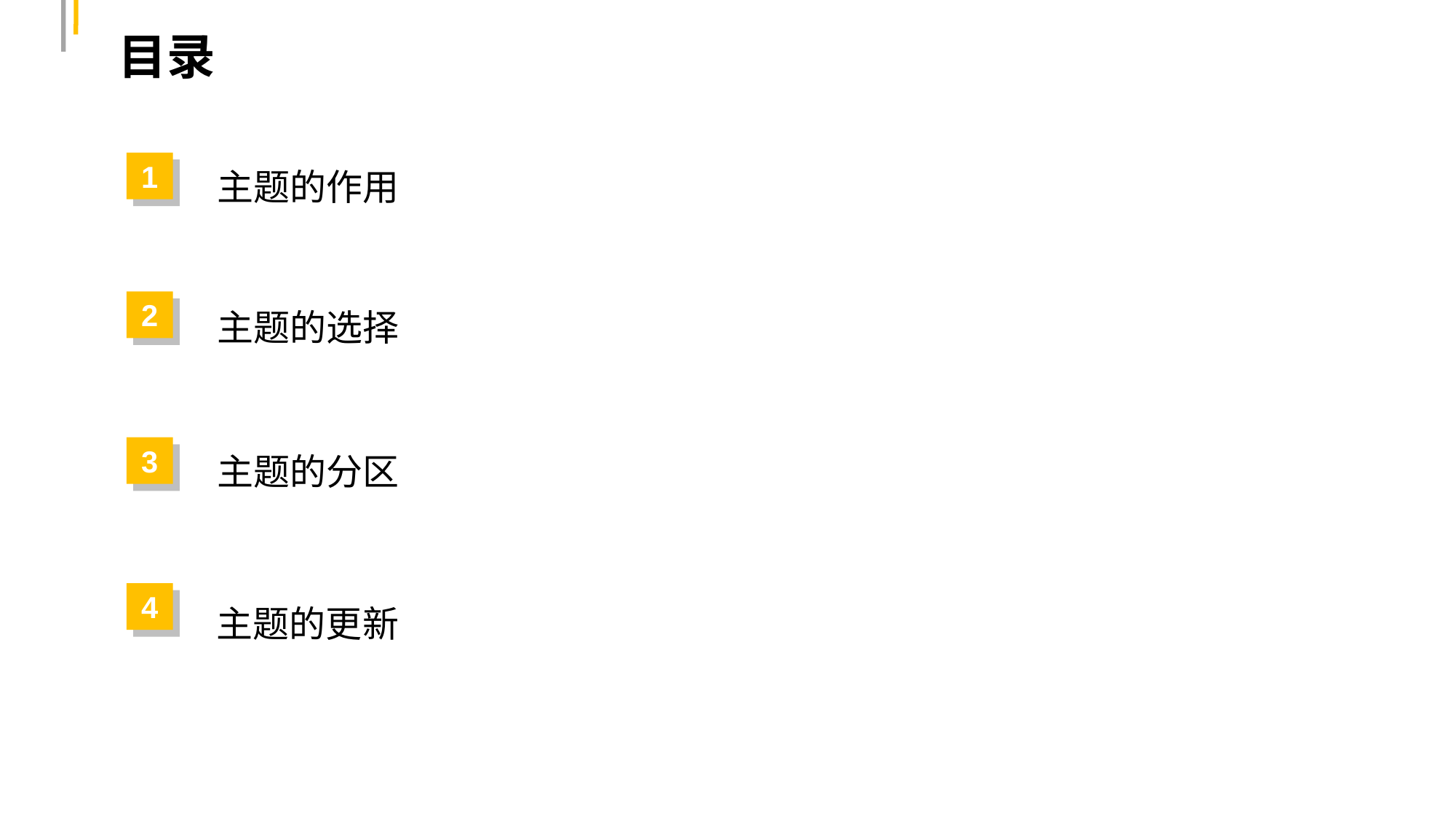

目录
主题的作用
1

主题的选择
2

主题的分区
3

主题的更新
4